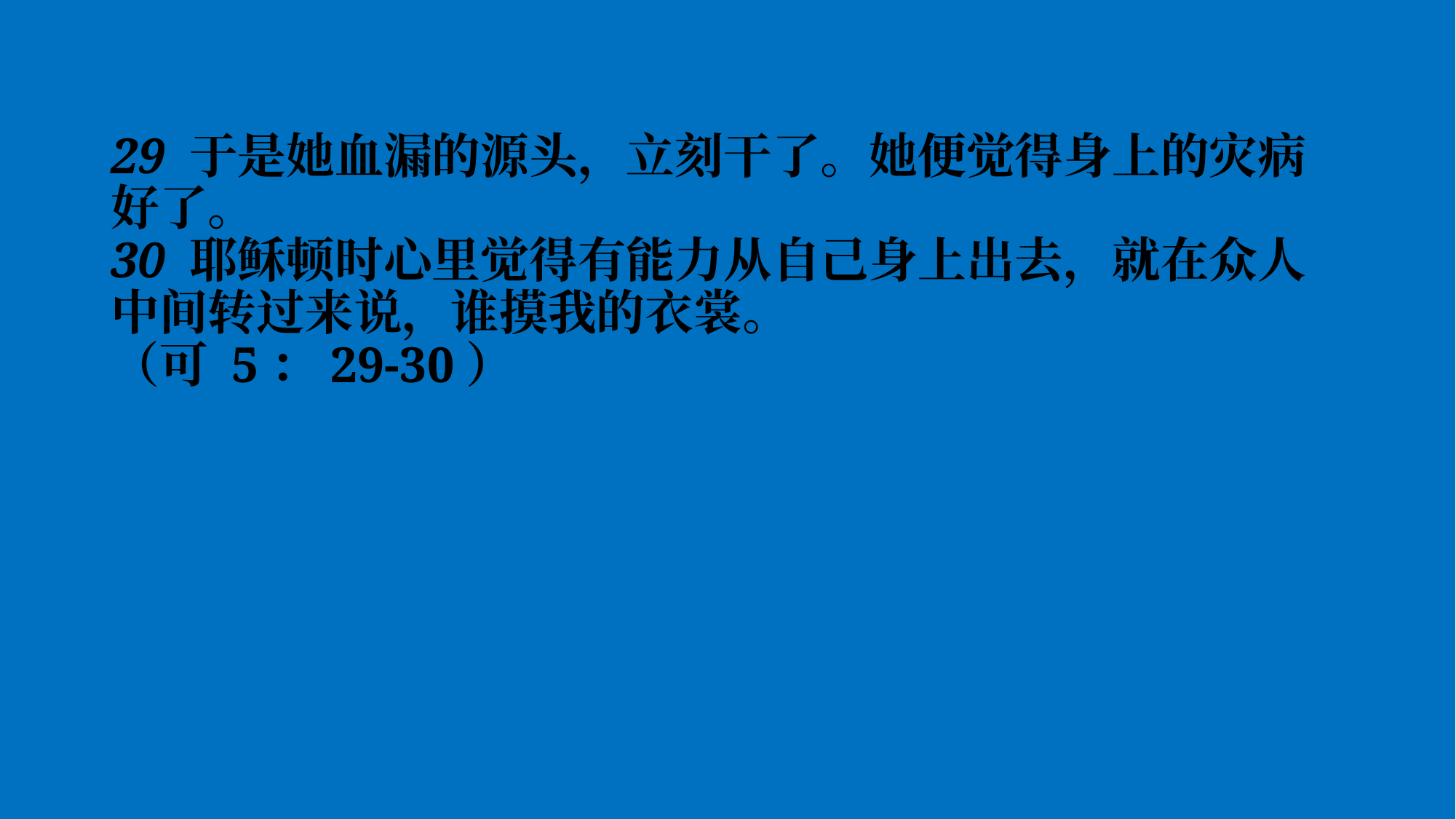

#
29 于是她血漏的源头，立刻干了。她便觉得身上的灾病好了。
30 耶稣顿时心里觉得有能力从自己身上出去，就在众人中间转过来说，谁摸我的衣裳。
（可 5：29-30）